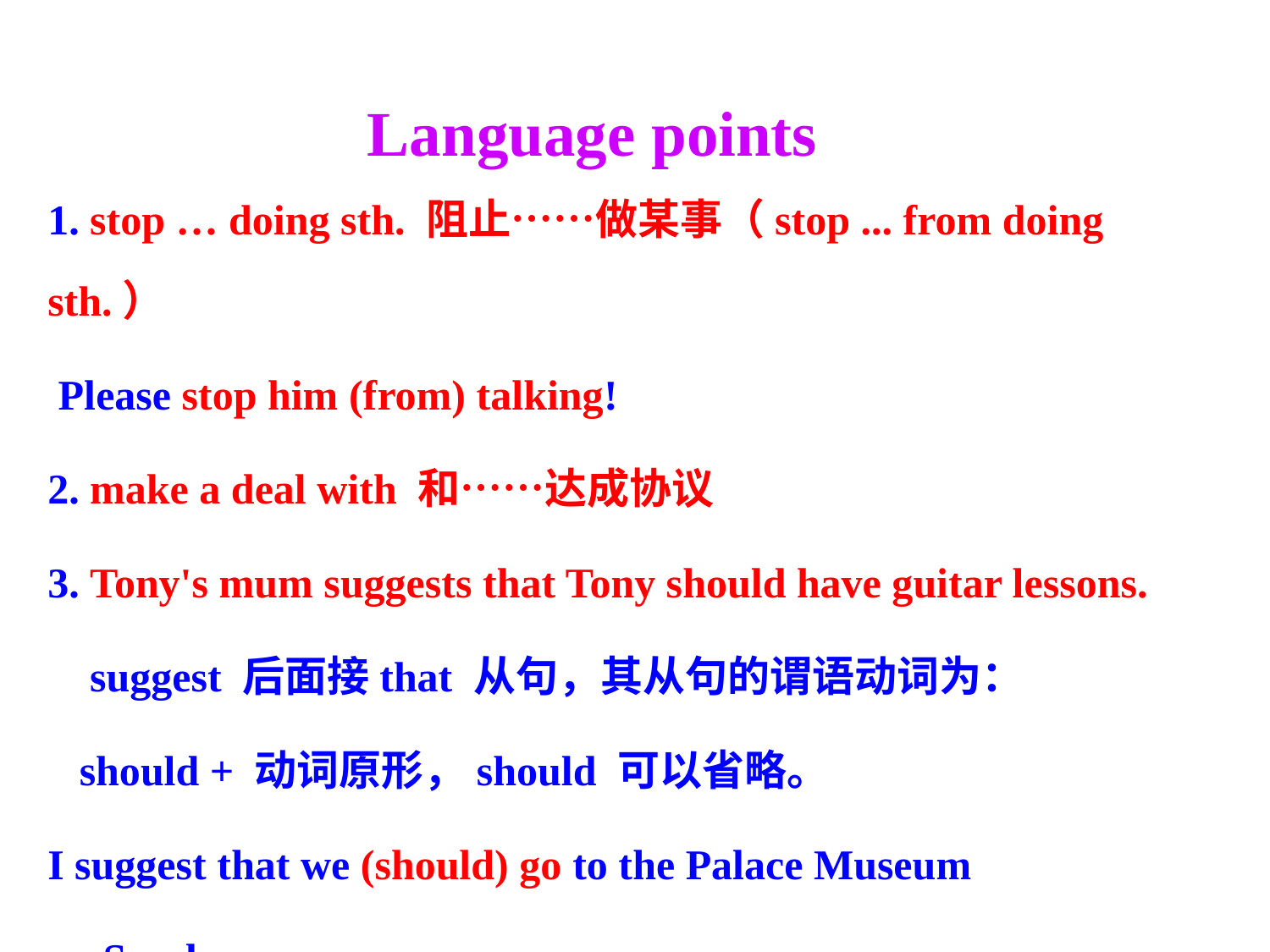

Language points
1. stop … doing sth. 阻止……做某事（stop ... from doing sth.）
 Please stop him (from) talking!
2. make a deal with 和……达成协议
3. Tony's mum suggests that Tony should have guitar lessons.
    suggest 后面接that 从句，其从句的谓语动词为：
   should + 动词原形，should 可以省略。
I suggest that we (should) go to the Palace Museum
on Sunday.